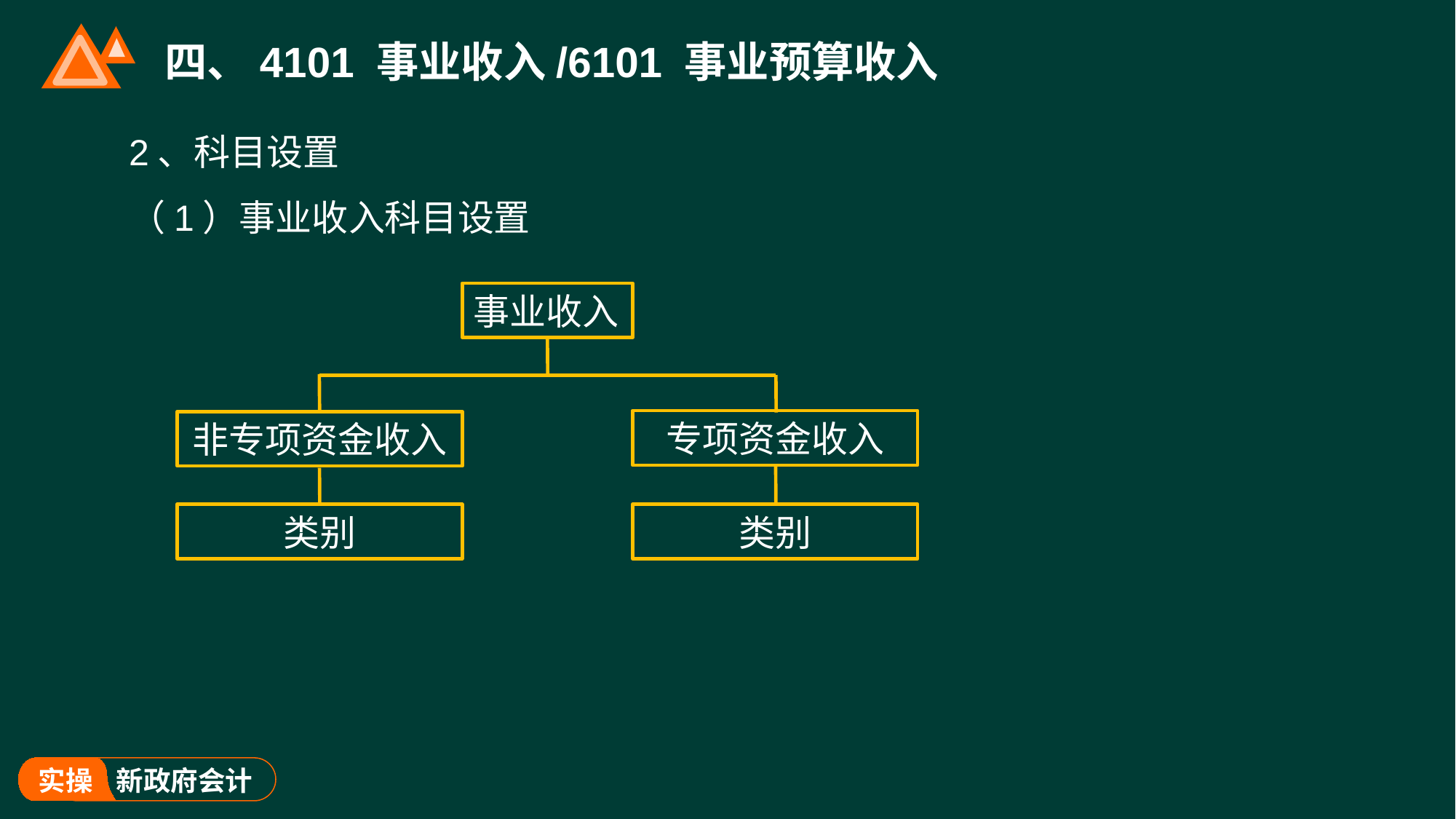

# 四、4101 事业收入/6101 事业预算收入
2、科目设置
（1）事业收入科目设置

事业收入
专项资金收入
非专项资金收入
类别
类别